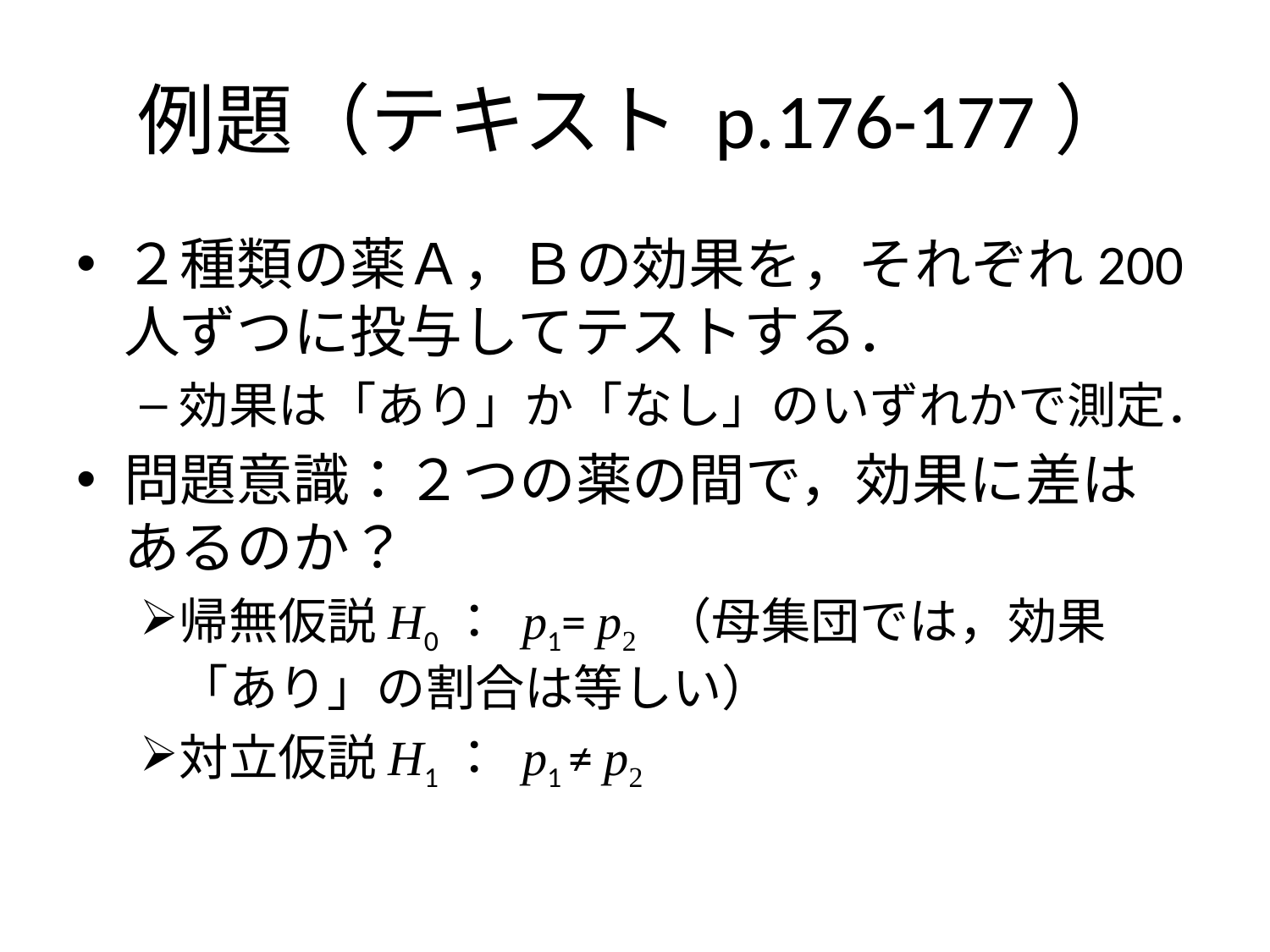

# 例題（テキスト p.176-177）
２種類の薬Ａ，Ｂの効果を，それぞれ200人ずつに投与してテストする．
効果は「あり」か「なし」のいずれかで測定．
問題意識：２つの薬の間で，効果に差はあるのか？
帰無仮説H0： p1= p2  （母集団では，効果「あり」の割合は等しい）
対立仮説H1： p1 ≠ p2